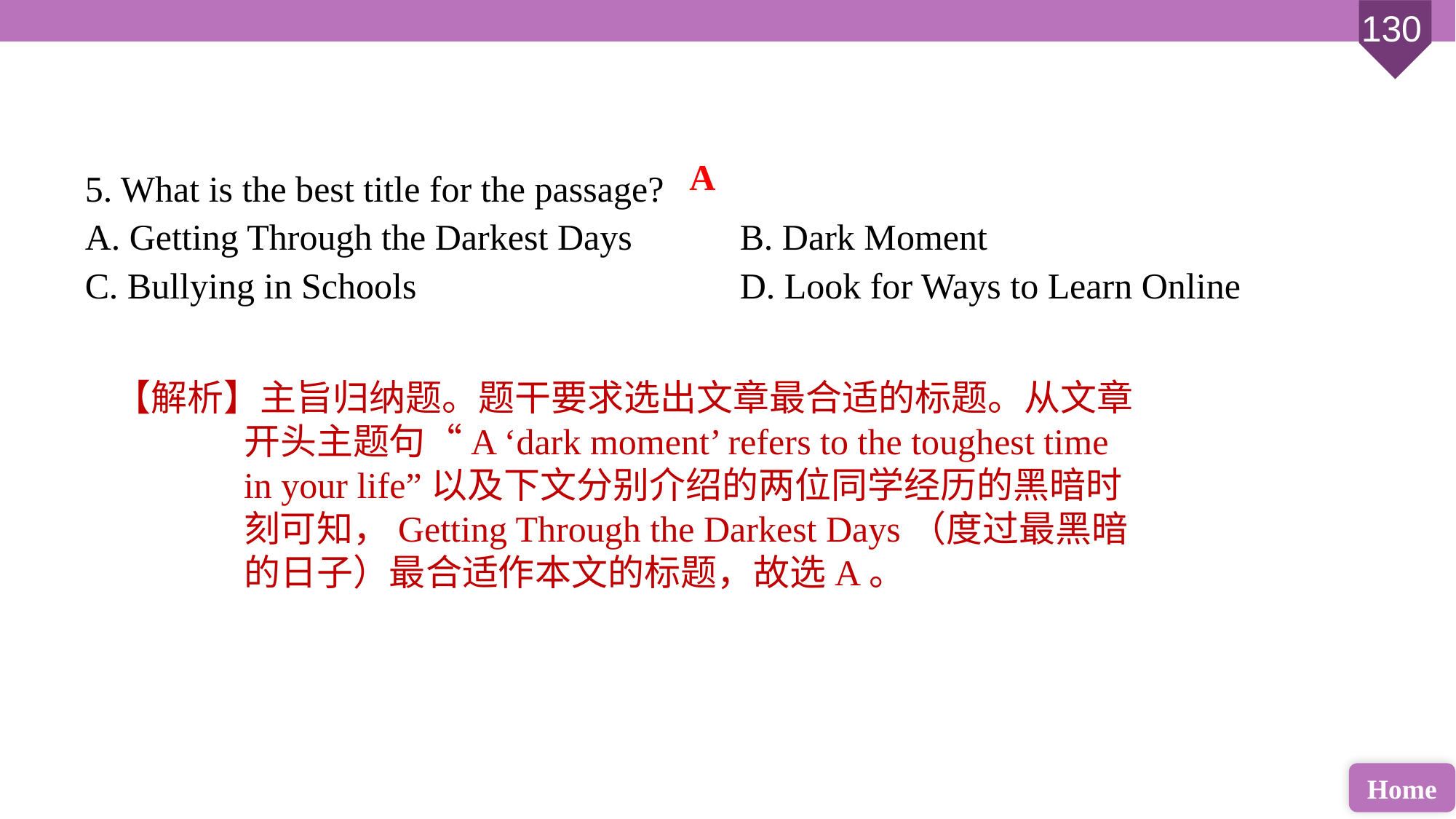

A
5. What is the best title for the passage?
A. Getting Through the Darkest Days 	B. Dark Moment
C. Bullying in Schools 			D. Look for Ways to Learn Online
【解析】主旨归纳题。题干要求选出文章最合适的标题。从文章开头主题句“A ‘dark moment’ refers to the toughest time in your life”以及下文分别介绍的两位同学经历的黑暗时刻可知，Getting Through the Darkest Days（度过最黑暗的日子）最合适作本文的标题，故选A。